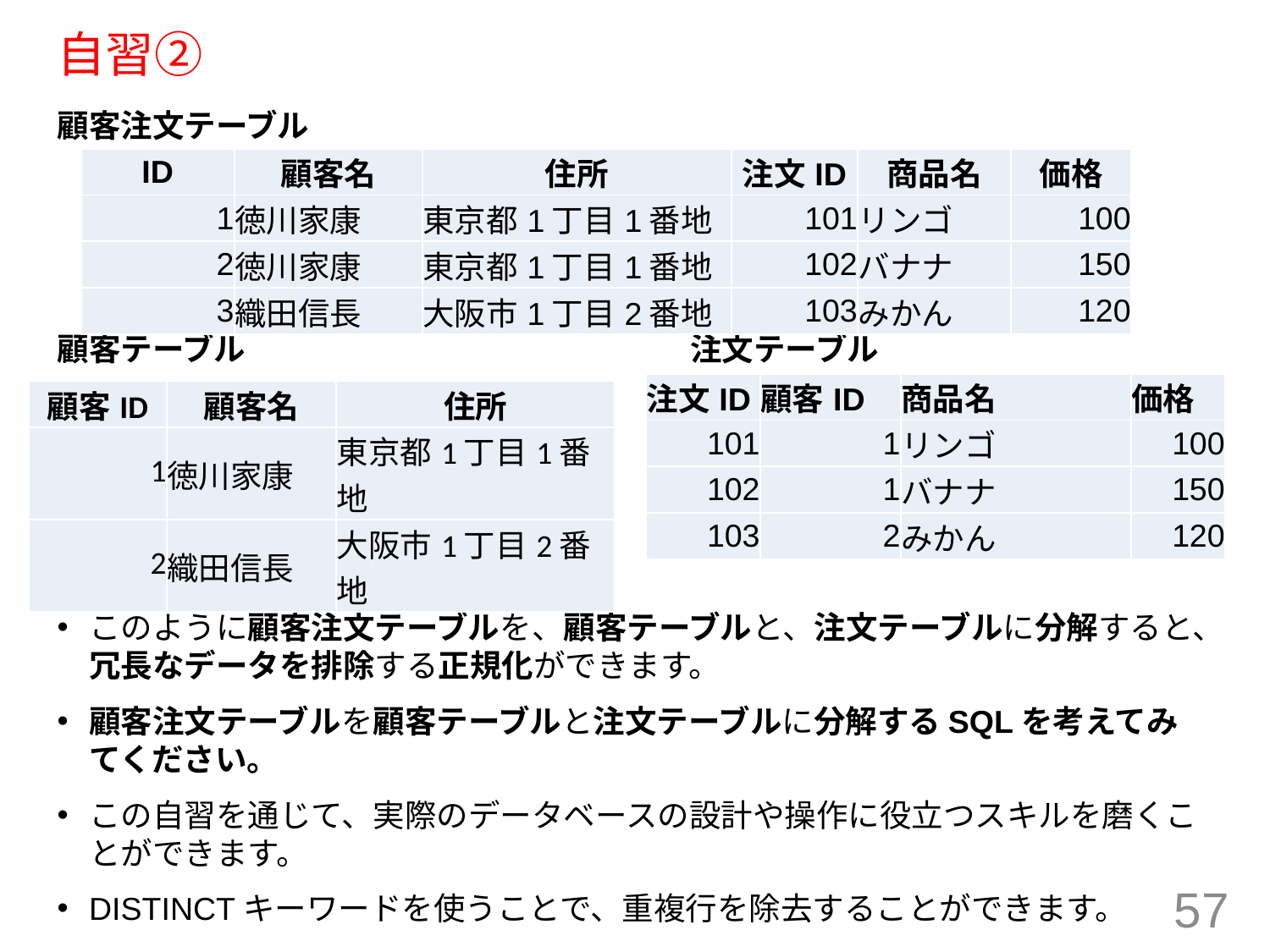

# 自習②
顧客注文テーブル

顧客テーブル　　　　　　　　　　　　　　注文テーブル

このように顧客注文テーブルを、顧客テーブルと、注文テーブルに分解すると、冗長なデータを排除する正規化ができます。
顧客注文テーブルを顧客テーブルと注文テーブルに分解するSQLを考えてみてください。
この自習を通じて、実際のデータベースの設計や操作に役立つスキルを磨くことができます。
DISTINCTキーワードを使うことで、重複行を除去することができます。

| ID | 顧客名 | 住所 | 注文ID | 商品名 | 価格 |
| --- | --- | --- | --- | --- | --- |
| 1 | 徳川家康 | 東京都1丁目1番地 | 101 | リンゴ | 100 |
| 2 | 徳川家康 | 東京都1丁目1番地 | 102 | バナナ | 150 |
| 3 | 織田信長 | 大阪市1丁目2番地 | 103 | みかん | 120 |
| 注文ID | 顧客ID | 商品名 | 価格 |
| --- | --- | --- | --- |
| 101 | 1 | リンゴ | 100 |
| 102 | 1 | バナナ | 150 |
| 103 | 2 | みかん | 120 |
| 顧客ID | 顧客名 | 住所 |
| --- | --- | --- |
| 1 | 徳川家康 | 東京都1丁目1番地 |
| 2 | 織田信長 | 大阪市1丁目2番地 |
57